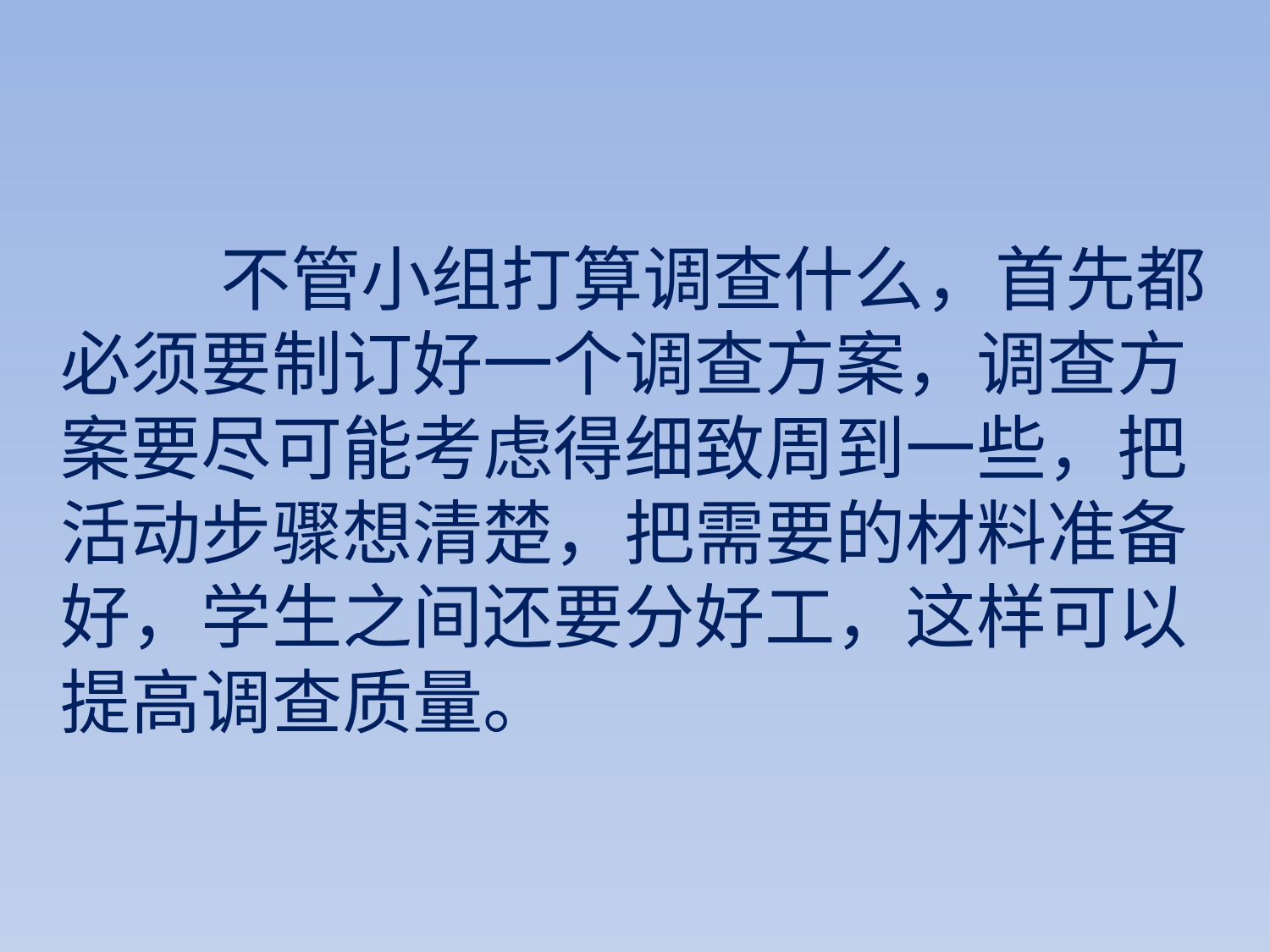

不管小组打算调查什么，首先都必须要制订好一个调查方案，调查方案要尽可能考虑得细致周到一些，把活动步骤想清楚，把需要的材料准备好，学生之间还要分好工，这样可以提高调查质量。